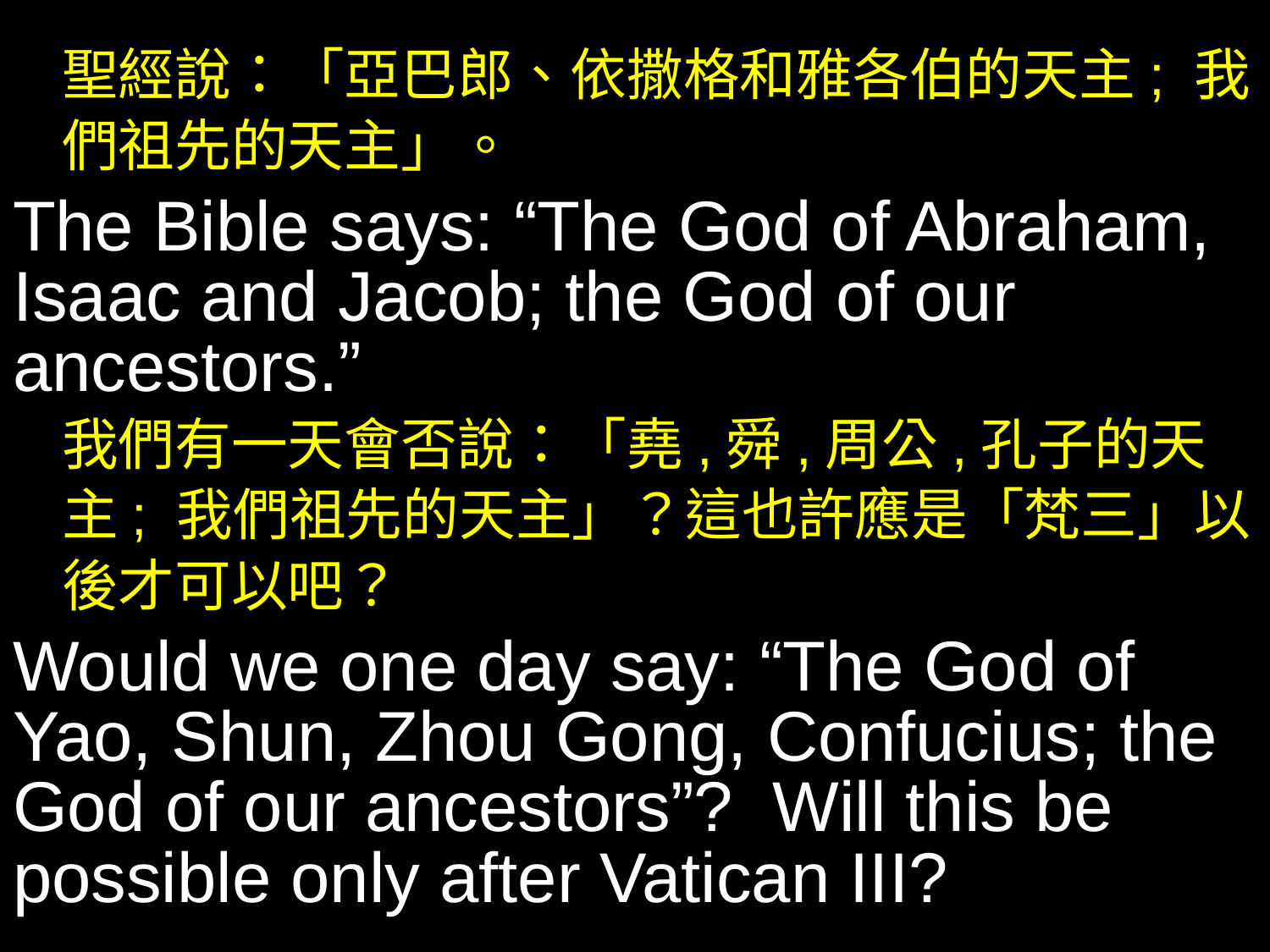

聖經說：「亞巴郎、依撒格和雅各伯的天主; 我 們祖先的天主」。
The Bible says: “The God of Abraham, Isaac and Jacob; the God of our ancestors.”
我們有一天會否說：「堯,舜,周公,孔子的天主; 我們祖先的天主」？這也許應是「梵三」以後才可以吧？
Would we one day say: “The God of Yao, Shun, Zhou Gong, Confucius; the God of our ancestors”?  Will this be possible only after Vatican III?